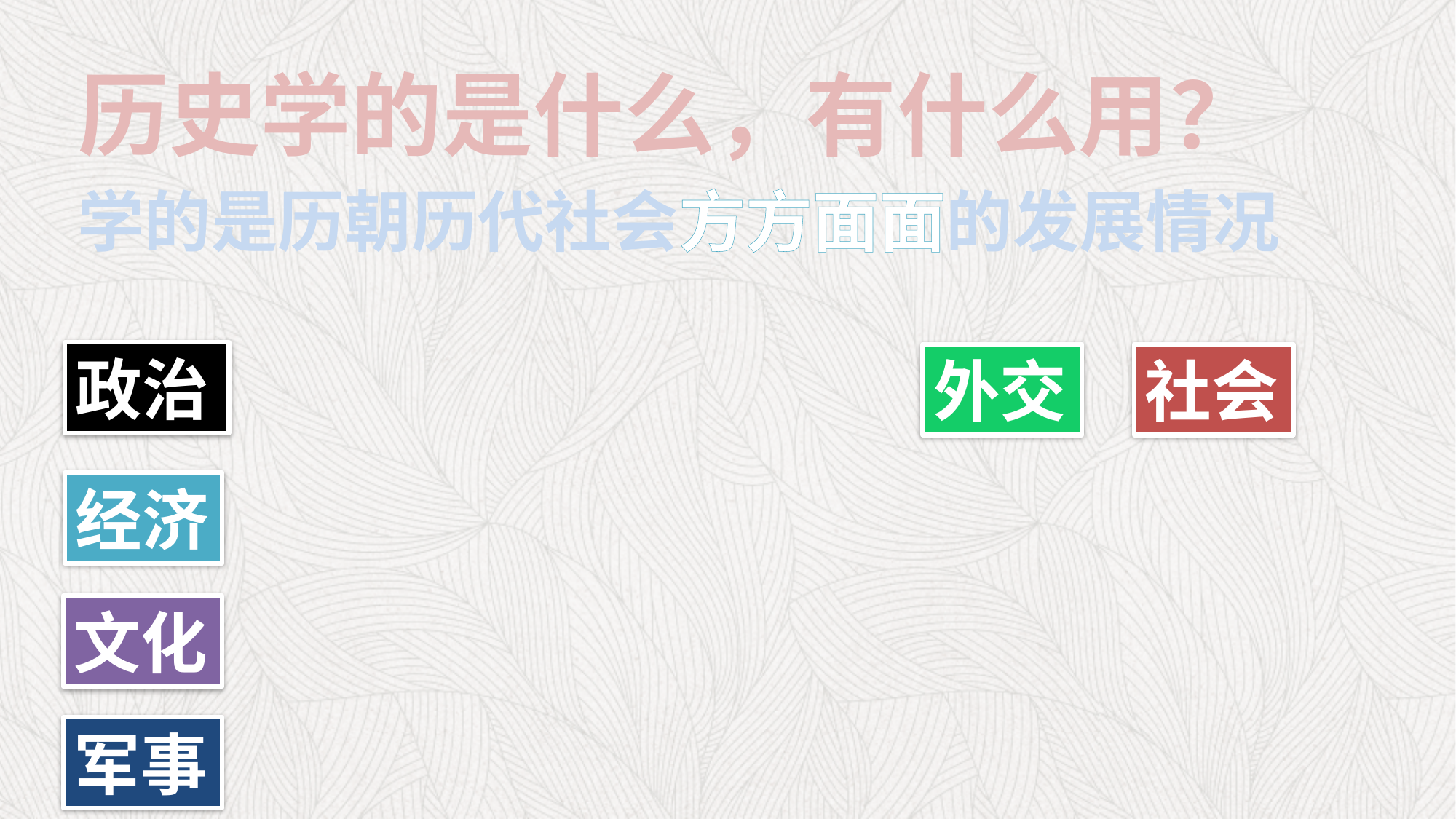

历史学的是什么，有什么用？
学的是历朝历代社会方方面面的发展情况
政治
外交
社会
经济
文化
军事